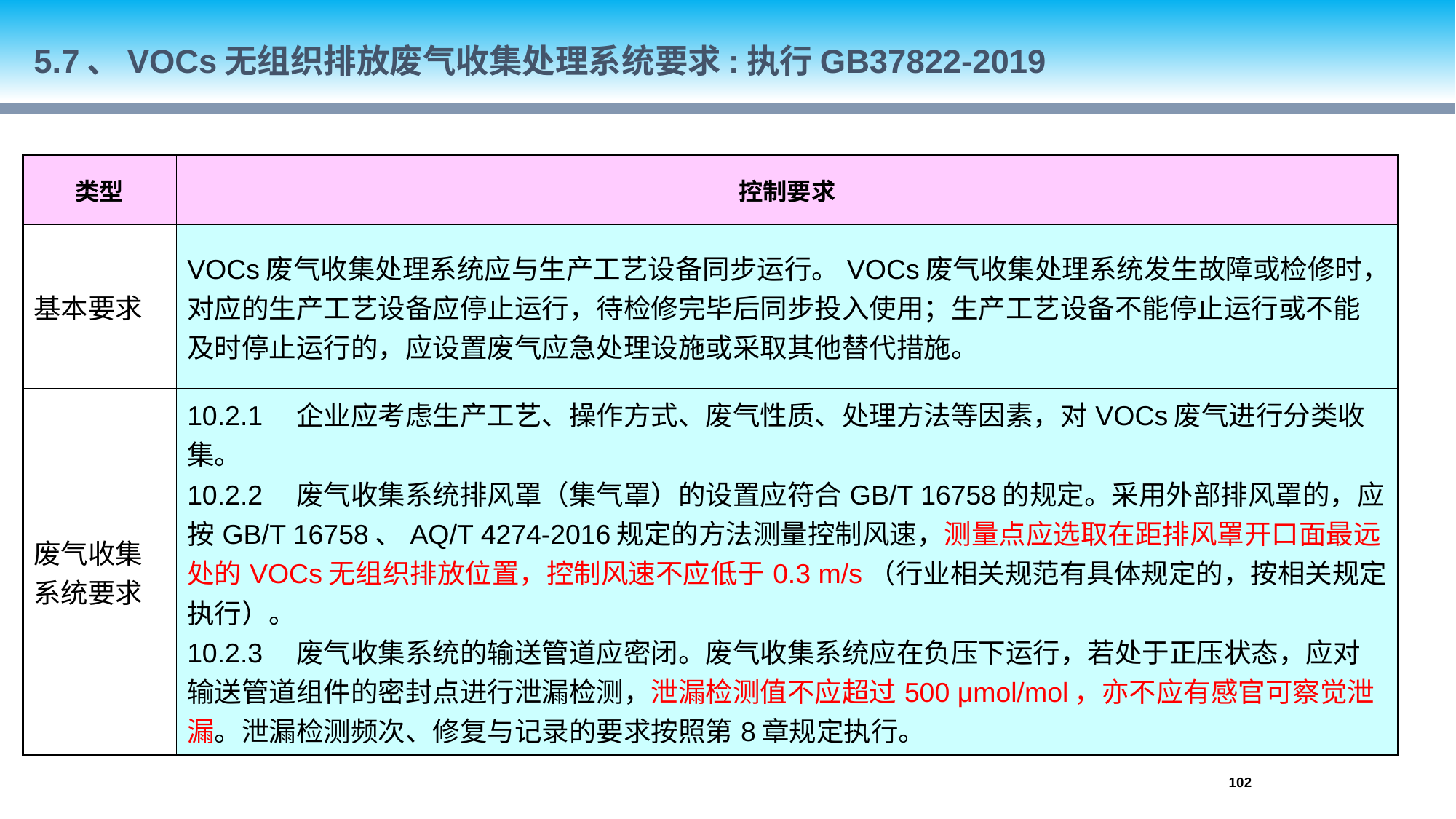

# 5.7、VOCs无组织排放废气收集处理系统要求:执行GB37822-2019
| 类型 | 控制要求 |
| --- | --- |
| 基本要求 | VOCs废气收集处理系统应与生产工艺设备同步运行。VOCs废气收集处理系统发生故障或检修时，对应的生产工艺设备应停止运行，待检修完毕后同步投入使用；生产工艺设备不能停止运行或不能及时停止运行的，应设置废气应急处理设施或采取其他替代措施。 |
| 废气收集系统要求 | 10.2.1　企业应考虑生产工艺、操作方式、废气性质、处理方法等因素，对VOCs废气进行分类收集。 10.2.2　废气收集系统排风罩（集气罩）的设置应符合GB/T 16758的规定。采用外部排风罩的，应按GB/T 16758、AQ/T 4274-2016规定的方法测量控制风速，测量点应选取在距排风罩开口面最远处的VOCs无组织排放位置，控制风速不应低于0.3 m/s（行业相关规范有具体规定的，按相关规定执行）。 10.2.3　废气收集系统的输送管道应密闭。废气收集系统应在负压下运行，若处于正压状态，应对输送管道组件的密封点进行泄漏检测，泄漏检测值不应超过500 μmol/mol，亦不应有感官可察觉泄漏。泄漏检测频次、修复与记录的要求按照第8章规定执行。 |
102